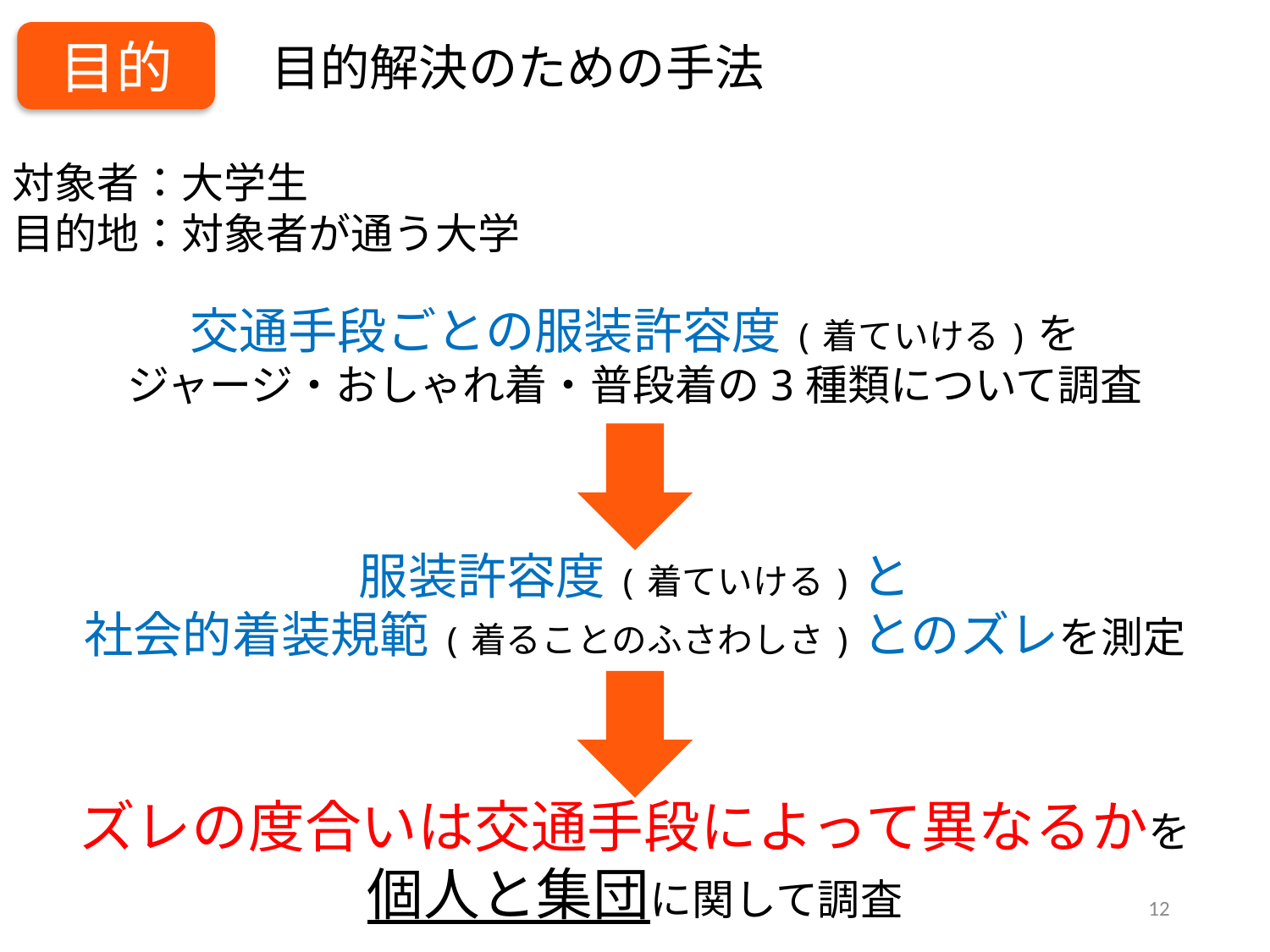

目的
目的解決のための手法
対象者：大学生
目的地：対象者が通う大学
交通手段ごとの服装許容度(着ていける)を
ジャージ・おしゃれ着・普段着の3種類について調査

服装許容度(着ていける)と
社会的着装規範(着ることのふさわしさ)とのズレを測定

ズレの度合いは交通手段によって異なるかを
個人と集団に関して調査
12